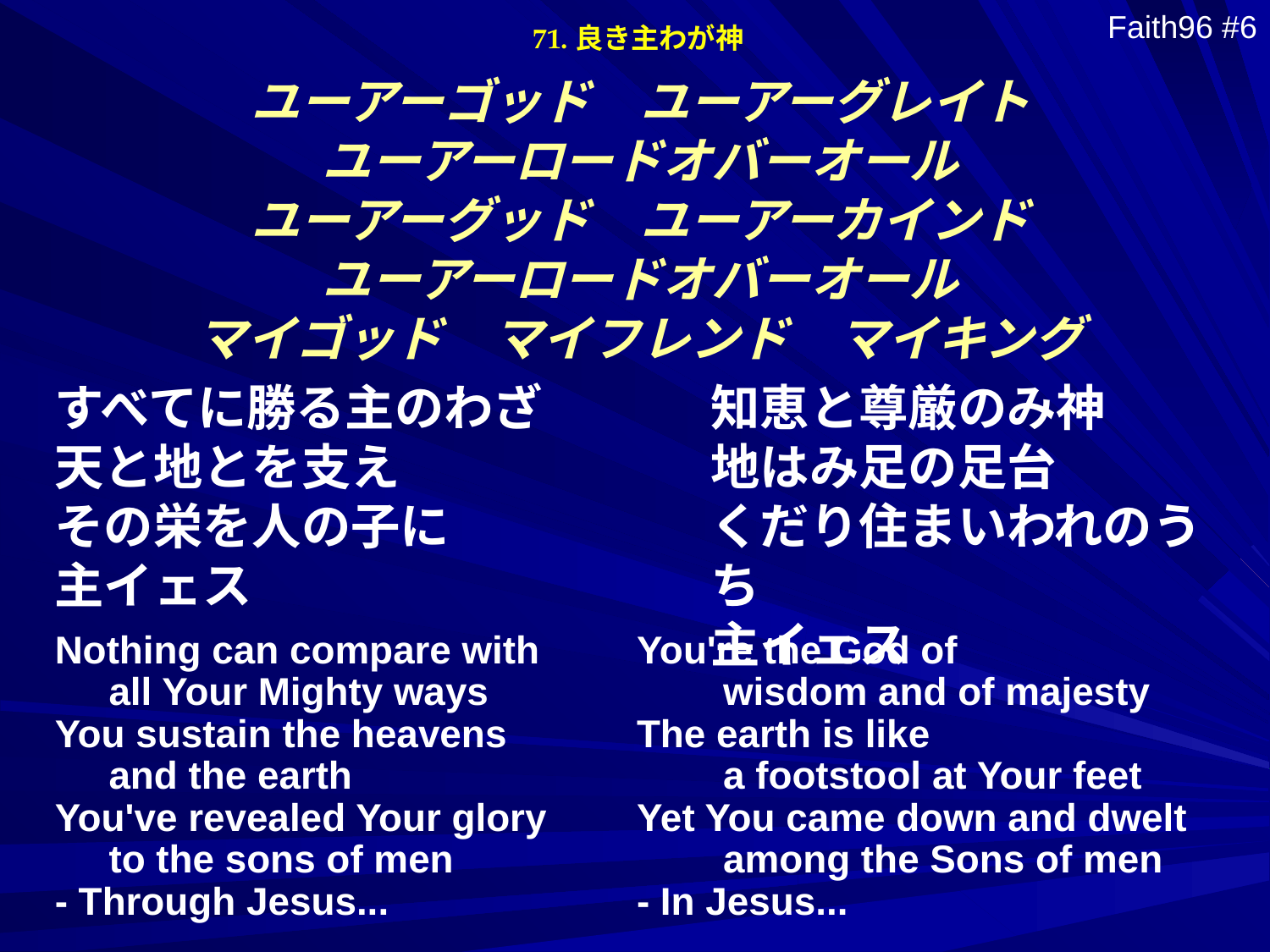

71.良き主わが神
Faith96 #6
ユーアーゴッド　ユーアーグレイト
ユーアーロードオバーオール
ユーアーグッド　ユーアーカインド
ユーアーロードオバーオール
マイゴッド　マイフレンド　マイキング

すべてに勝る主のわざ
天と地とを支え
その栄を人の子に
主イェス

知恵と尊厳のみ神
地はみ足の足台
くだり住まいわれのうち
主イェス
Nothing can compare with
     all Your Mighty ways
You sustain the heavens
     and the earth
You've revealed Your glory
     to the sons of men
- Through Jesus...
You're the God of
        wisdom and of majesty
The earth is like
        a footstool at Your feet
Yet You came down and dwelt
        among the Sons of men
- In Jesus...